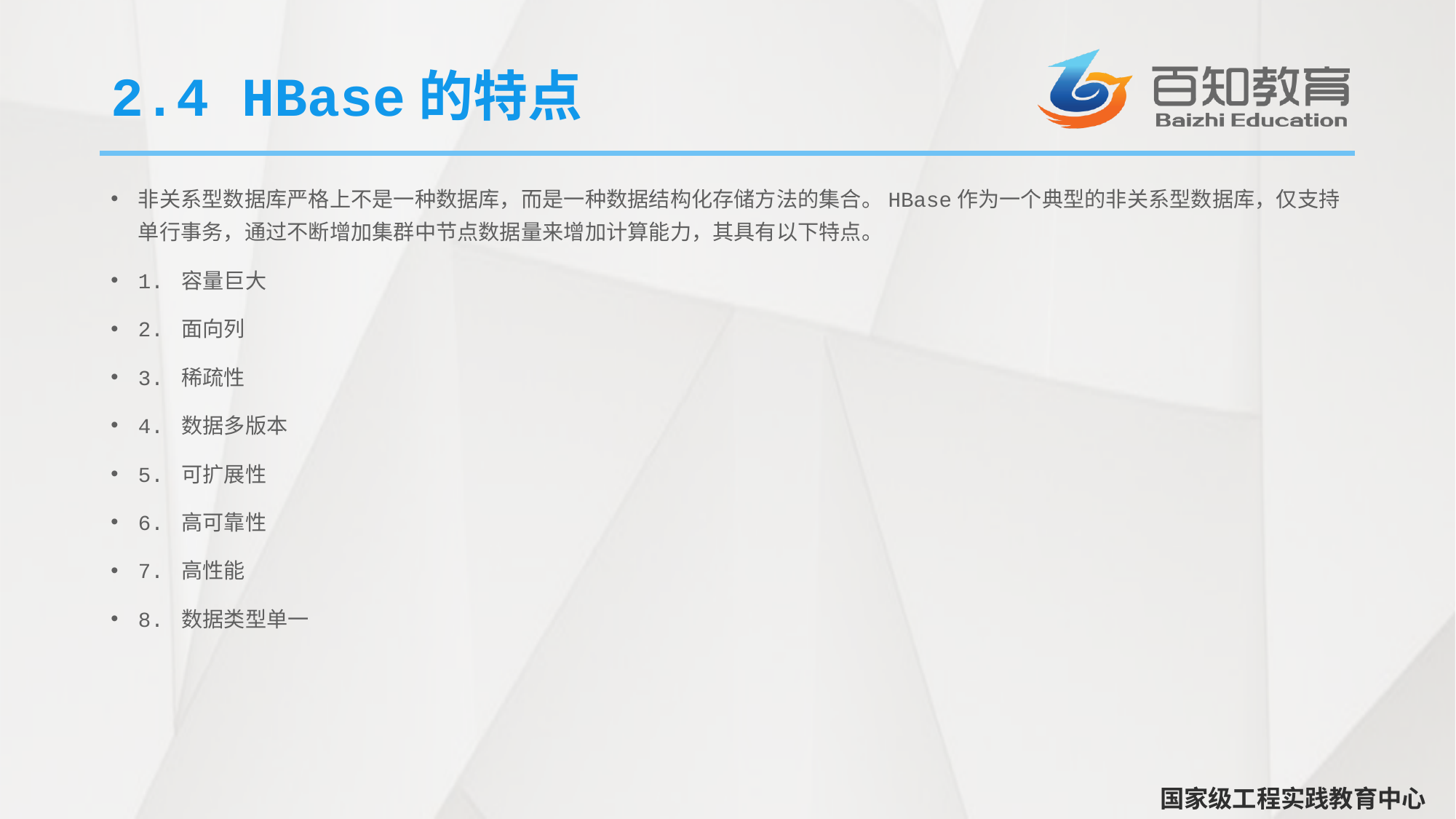

# 2.4 HBase的特点
非关系型数据库严格上不是一种数据库，而是一种数据结构化存储方法的集合。HBase作为一个典型的非关系型数据库，仅支持单行事务，通过不断增加集群中节点数据量来增加计算能力，其具有以下特点。
1. 容量巨大
2. 面向列
3. 稀疏性
4. 数据多版本
5. 可扩展性
6. 高可靠性
7. 高性能
8. 数据类型单一